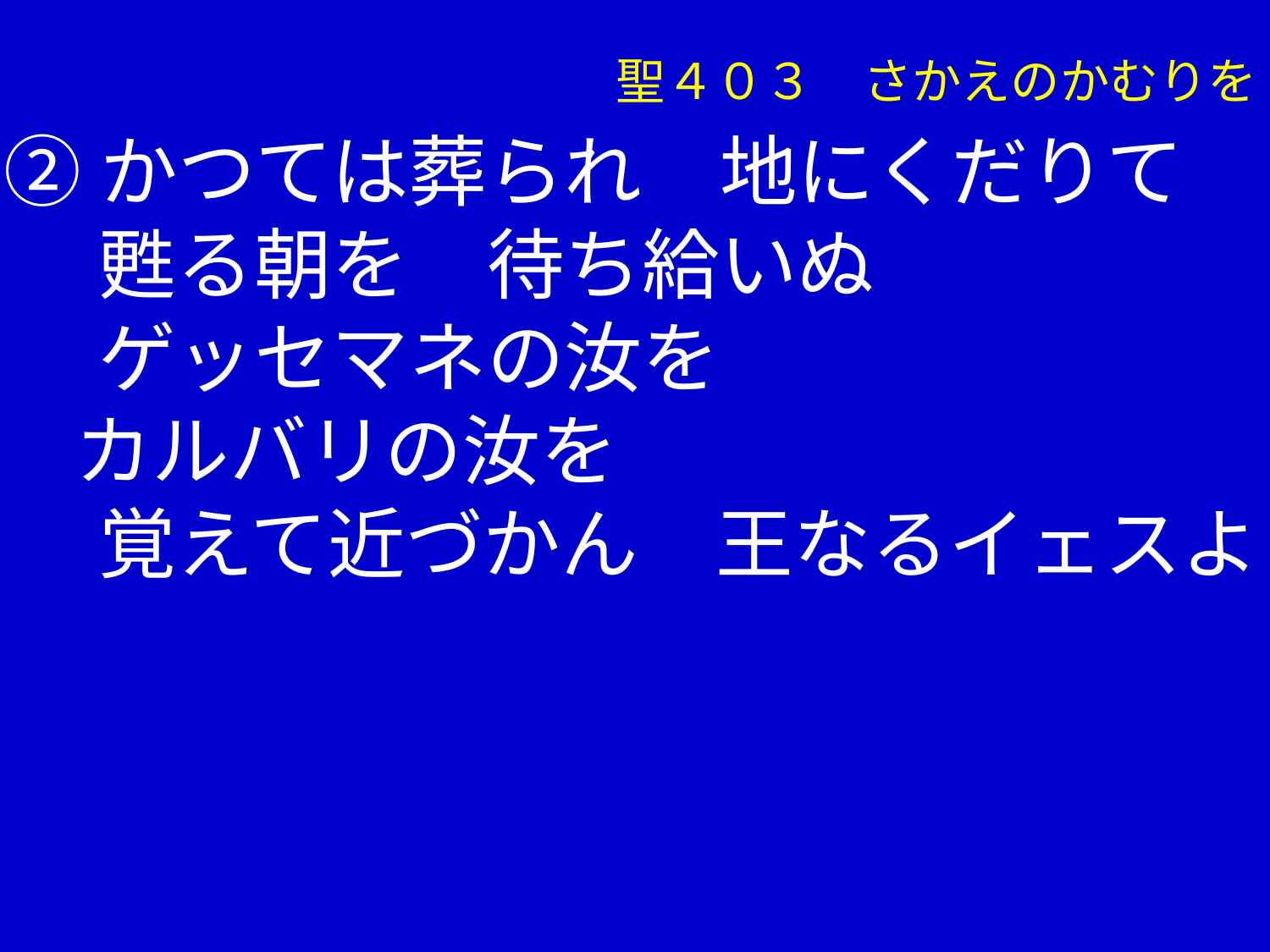

聖４０３　さかえのかむりを
②かつては葬られ　地にくだりて
　 甦る朝を　待ち給いぬ
　 ゲッセマネの汝を
   カルバリの汝を
　 覚えて近づかん　王なるイェスよ